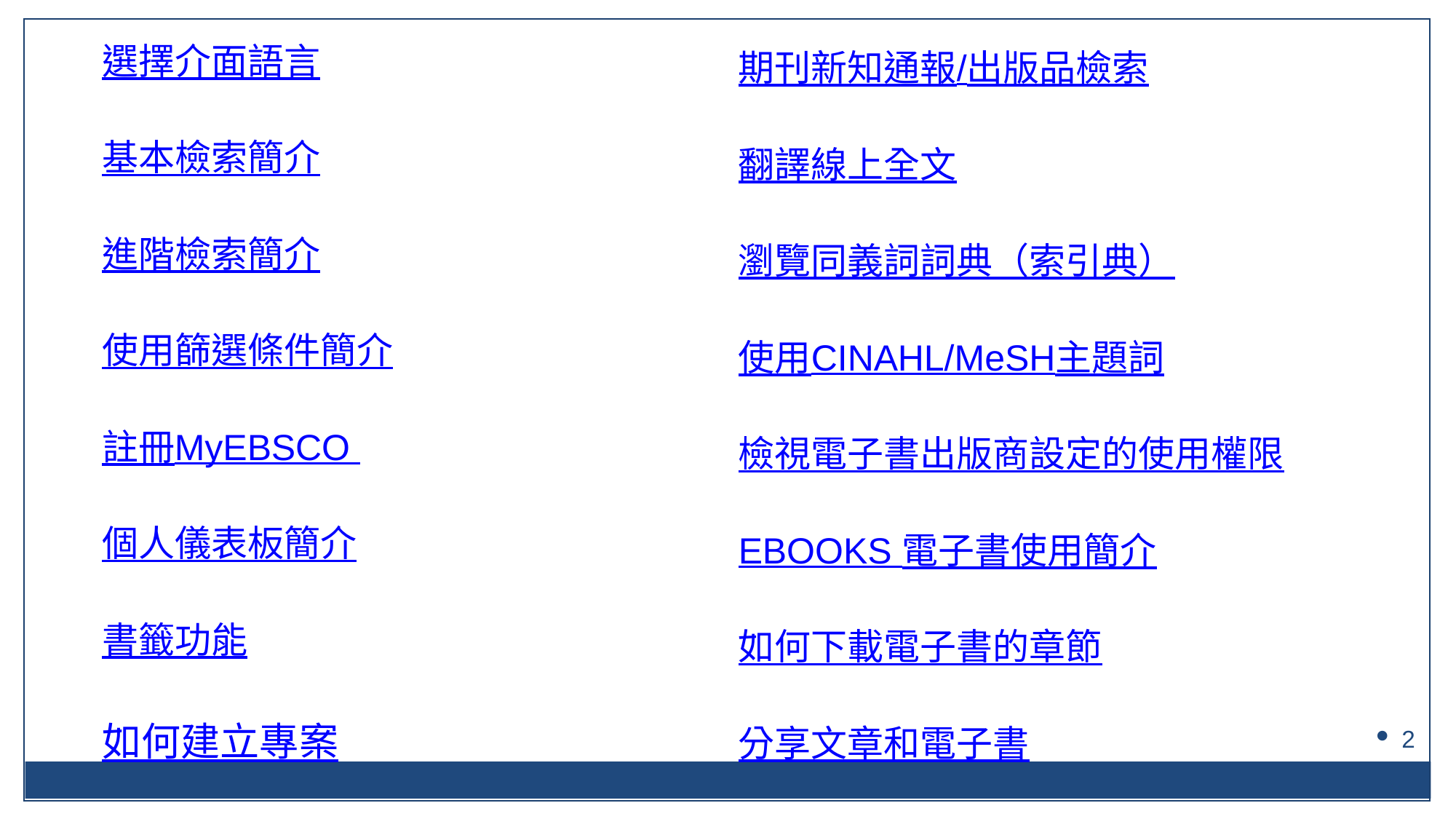

期刊新知通報/出版品檢索

翻譯線上全文

瀏覽同義詞詞典（索引典）

使用CINAHL/MeSH主題詞

檢視電子書出版商設定的使用權限

EBOOKS 電子書使用簡介

如何下載電子書的章節

分享文章和電子書

選擇介面語言

基本檢索簡介

進階檢索簡介

使用篩選條件簡介

註冊MyEBSCO

個人儀表板簡介

書籤功能

如何建立專案

2